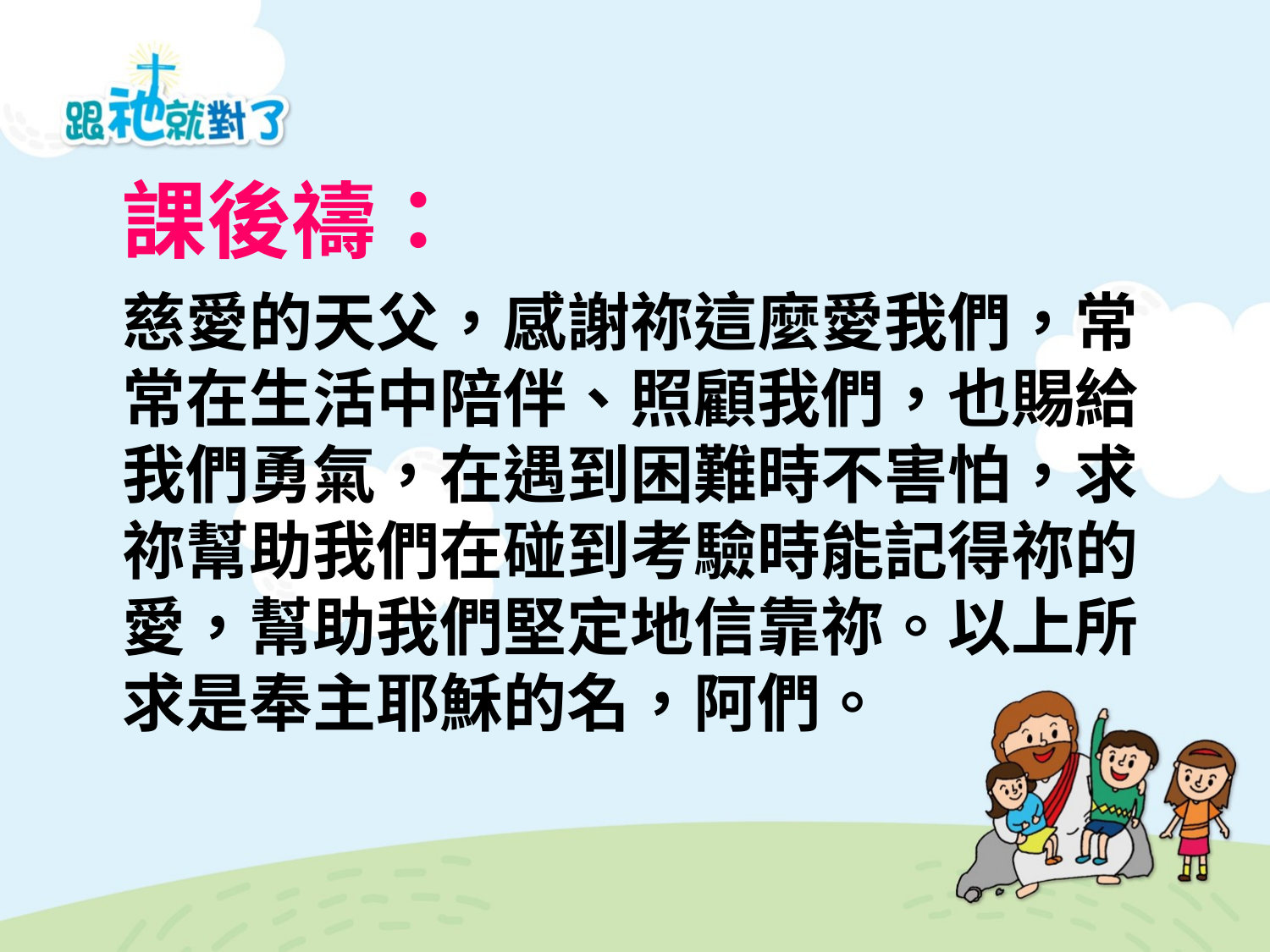

課後禱：
慈愛的天父，感謝祢這麼愛我們，常常在生活中陪伴、照顧我們，也賜給我們勇氣，在遇到困難時不害怕，求祢幫助我們在碰到考驗時能記得祢的愛，幫助我們堅定地信靠祢。以上所求是奉主耶穌的名，阿們。